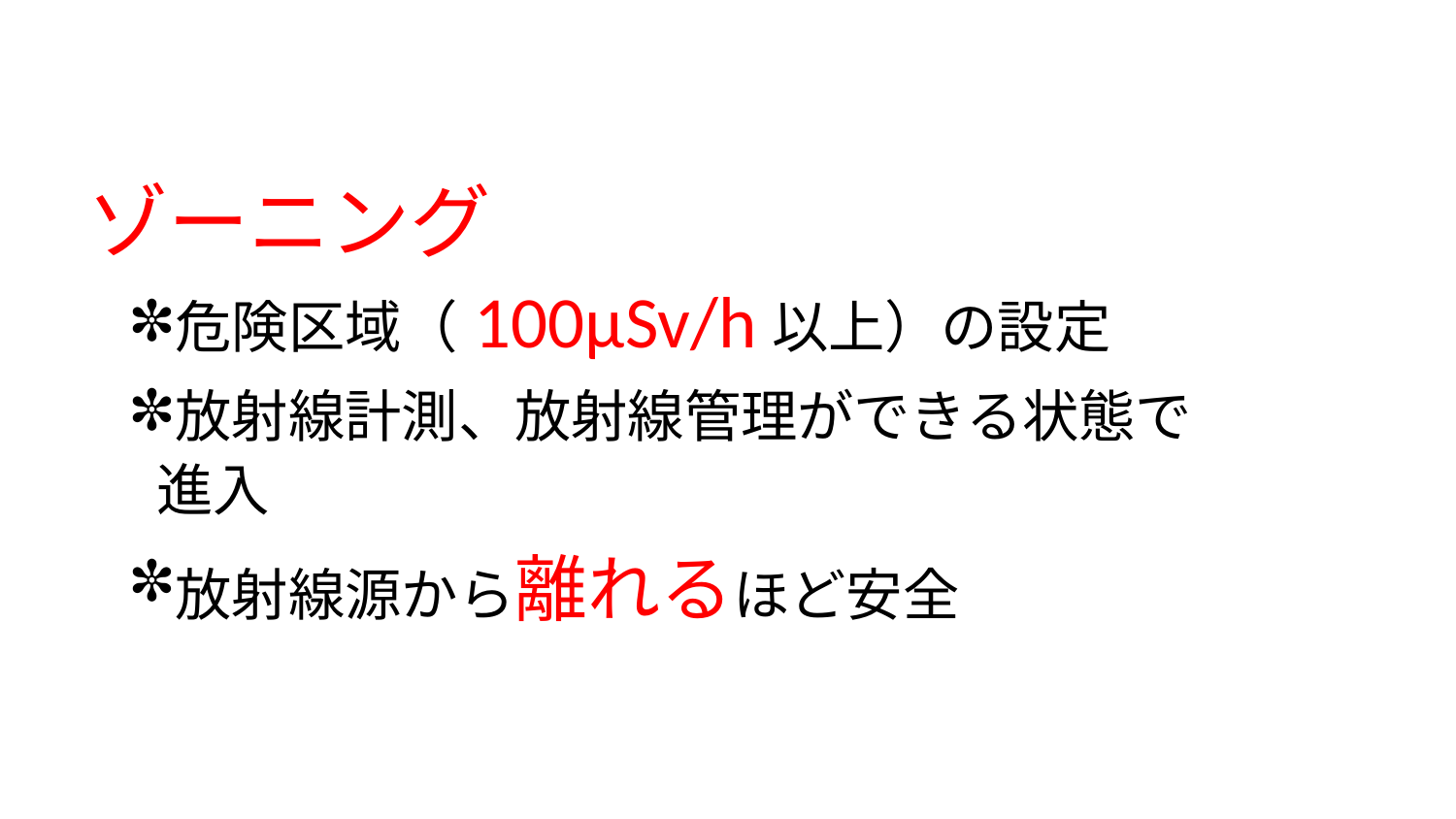

#
ゾーニング
危険区域（100µSv/h以上）の設定
放射線計測、放射線管理ができる状態で進入
放射線源から離れるほど安全
14